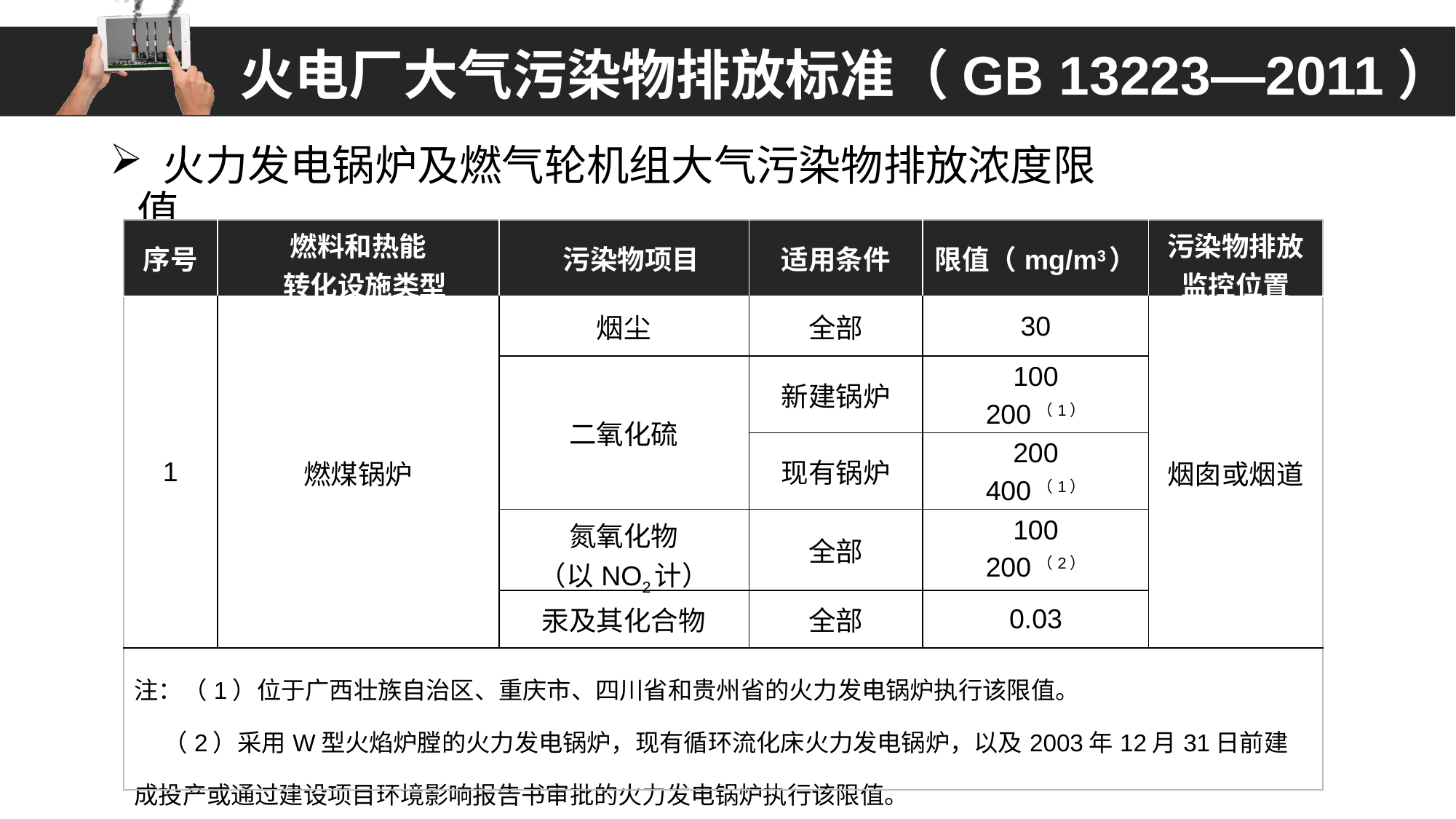

火电厂大气污染物排放标准（GB 13223—2011）
 火力发电锅炉及燃气轮机组大气污染物排放浓度限值
| 序号 | 燃料和热能 转化设施类型 | 污染物项目 | 适用条件 | 限值（mg/m3） | 污染物排放监控位置 |
| --- | --- | --- | --- | --- | --- |
| 1 | 燃煤锅炉 | 烟尘 | 全部 | 30 | 烟囱或烟道 |
|  |  | 二氧化硫 | 新建锅炉 | 100 200（1） |  |
|  |  |  | 现有锅炉 | 200 400（1） |  |
|  |  | 氮氧化物 （以NO2计） | 全部 | 100 200（2） |  |
|  |  | 汞及其化合物 | 全部 | 0.03 |  |
| 注：（1）位于广西壮族自治区、重庆市、四川省和贵州省的火力发电锅炉执行该限值。 （2）采用W型火焰炉膛的火力发电锅炉，现有循环流化床火力发电锅炉，以及2003年12月31日前建成投产或通过建设项目环境影响报告书审批的火力发电锅炉执行该限值。 |  |  |  |  |  |